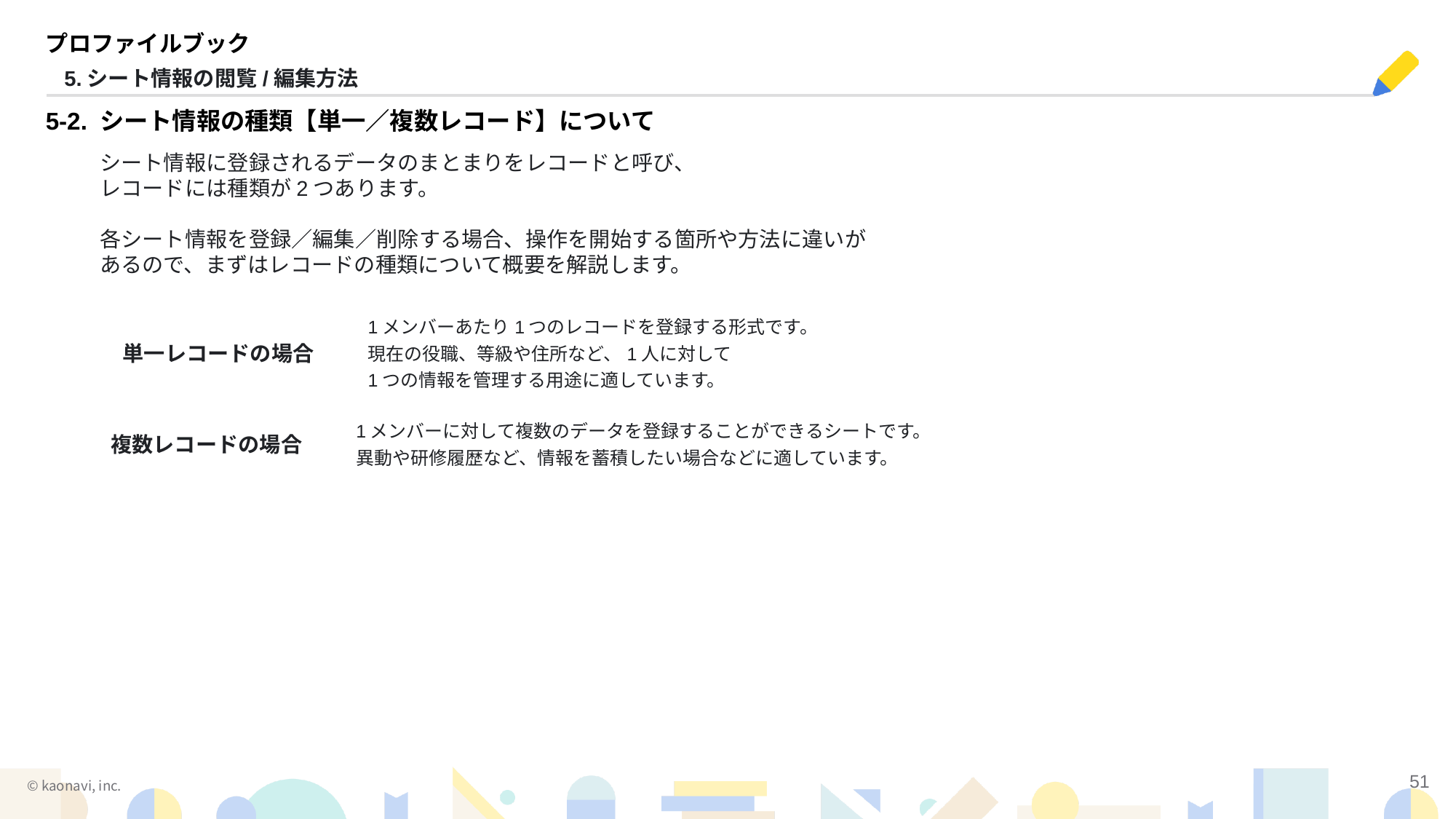

プロファイルブック
5.シート情報の閲覧/編集方法
5-2. シート情報の種類【単一／複数レコード】について
シート情報に登録されるデータのまとまりをレコードと呼び、
レコードには種類が2つあります。

各シート情報を登録／編集／削除する場合、操作を開始する箇所や方法に違いが
あるので、まずはレコードの種類について概要を解説します。
| 単一レコードの場合 | 1メンバーあたり1つのレコードを登録する形式です。 現在の役職、等級や住所など、1人に対して 1つの情報を管理する用途に適しています。 |
| --- | --- |
| 複数レコードの場合 | 1メンバーに対して複数のデータを登録することができるシートです。 異動や研修履歴など、情報を蓄積したい場合などに適しています。 |